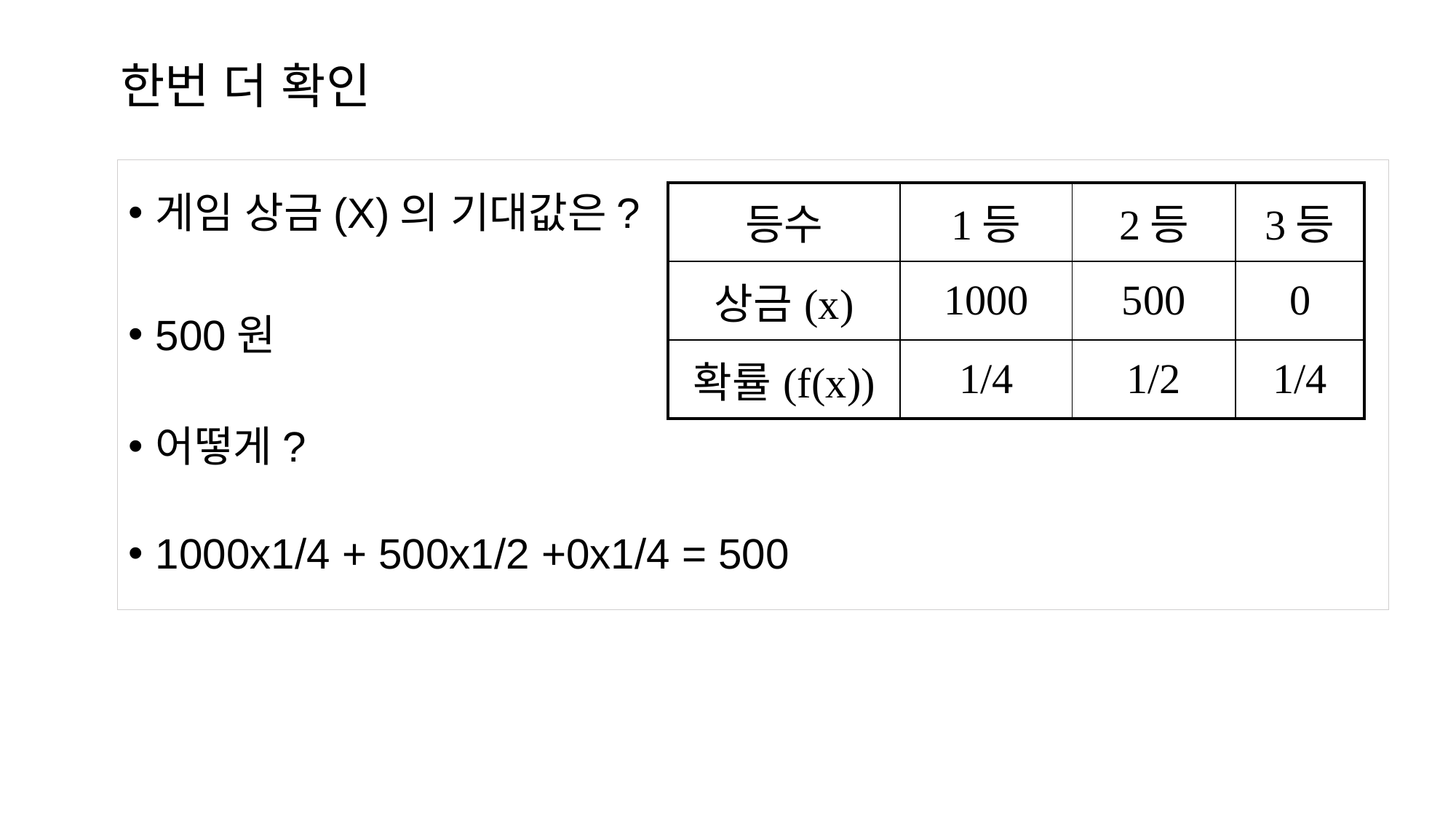

# 한번 더 확인
게임 상금(X)의 기대값은?

500원

어떻게?

1000x1/4 + 500x1/2 +0x1/4 = 500
| 등수 | 1등 | 2등 | 3등 |
| --- | --- | --- | --- |
| 상금(x) | 1000 | 500 | 0 |
| 확률(f(x)) | 1/4 | 1/2 | 1/4 |